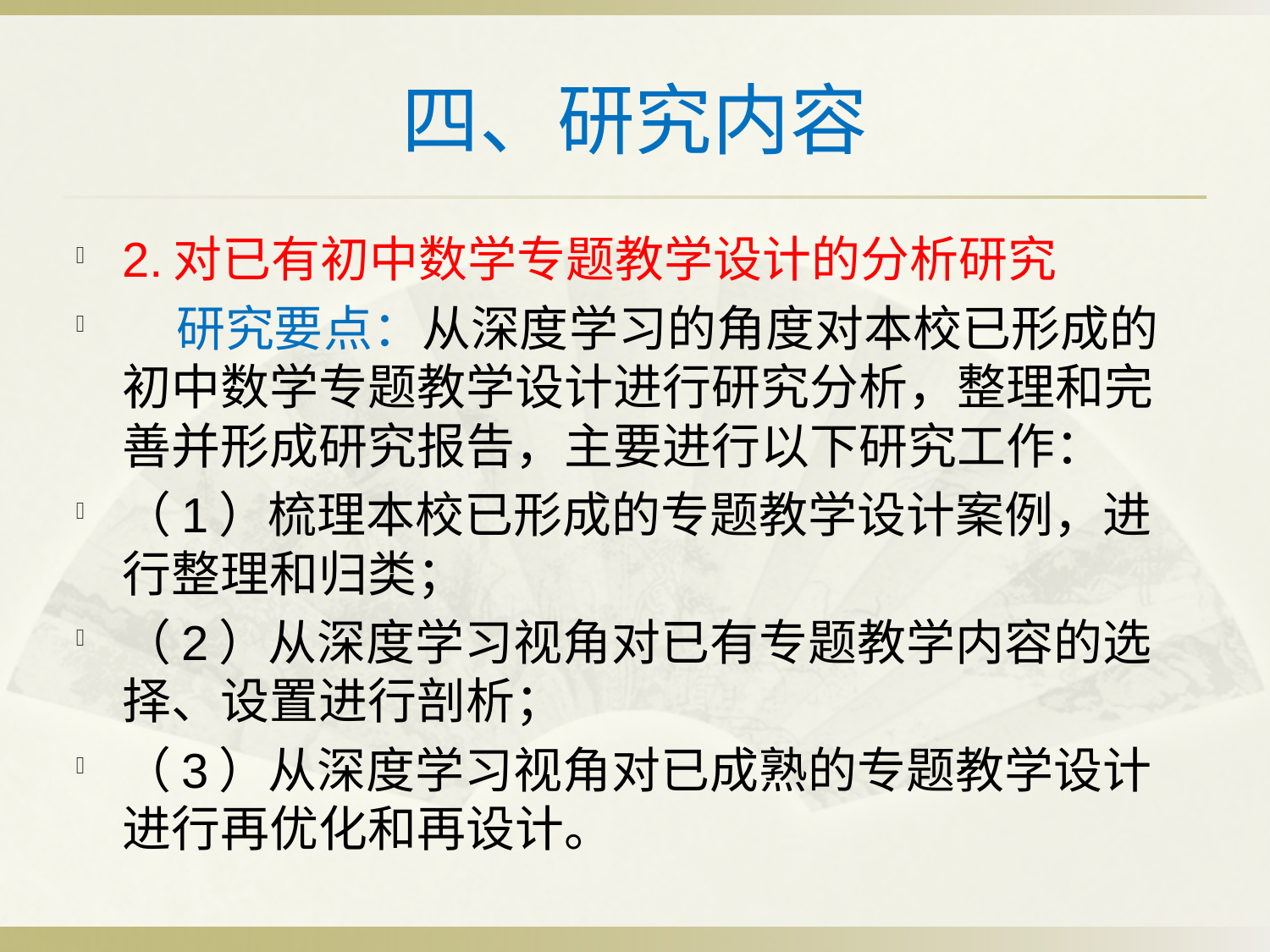

# 四、研究内容
2.对已有初中数学专题教学设计的分析研究
    研究要点：从深度学习的角度对本校已形成的初中数学专题教学设计进行研究分析，整理和完善并形成研究报告，主要进行以下研究工作：
（1）梳理本校已形成的专题教学设计案例，进行整理和归类；
（2）从深度学习视角对已有专题教学内容的选择、设置进行剖析；
（3）从深度学习视角对已成熟的专题教学设计进行再优化和再设计。